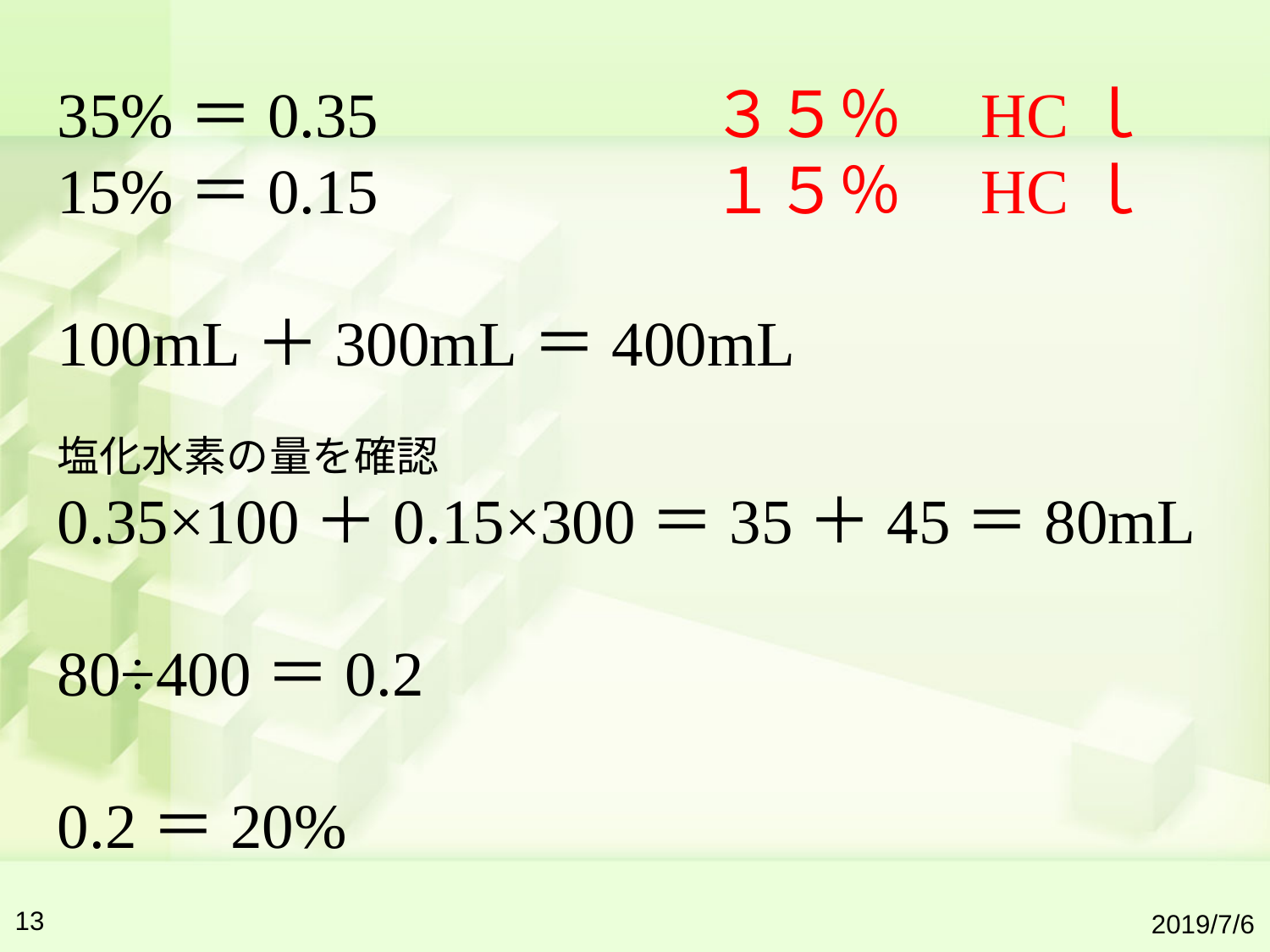

35%＝0.35　　　　　３５％　HCｌ
15%＝0.15　　　　　１５％　HCｌ
100mL＋300mL＝400mL

塩化水素の量を確認
0.35×100＋0.15×300＝35＋45＝80mL
80÷400＝0.2
0.2＝20%
13
2019/7/6